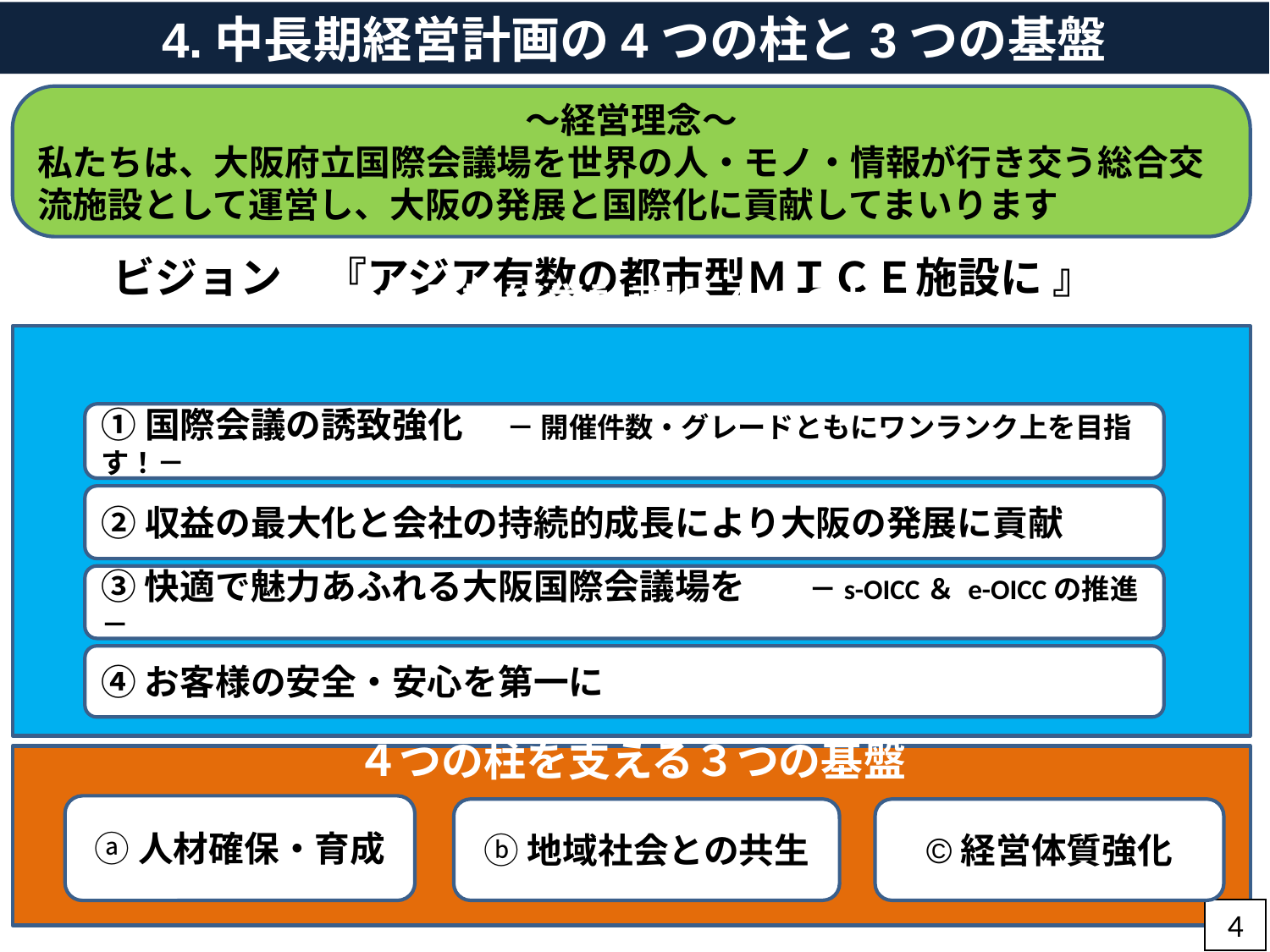

4.中長期経営計画の4つの柱と3つの基盤
～経営理念～
私たちは、大阪府立国際会議場を世界の人・モノ・情報が行き交う総合交流施設として運営し、大阪の発展と国際化に貢献してまいります
ビジョン　『アジア有数の都市型ＭＩＣＥ施設に 』

中長期経営計画の４つの柱

①国際会議の誘致強化　 － 開催件数・グレードともにワンランク上を目指す！－
②収益の最大化と会社の持続的成長により大阪の発展に貢献
③快適で魅力あふれる大阪国際会議場を　　－s-OICC＆ e-OICCの推進－
④お客様の安全・安心を第一に
４つの柱を支える３つの基盤

ⓐ人材確保・育成
ⓑ地域社会との共生
©経営体質強化
4